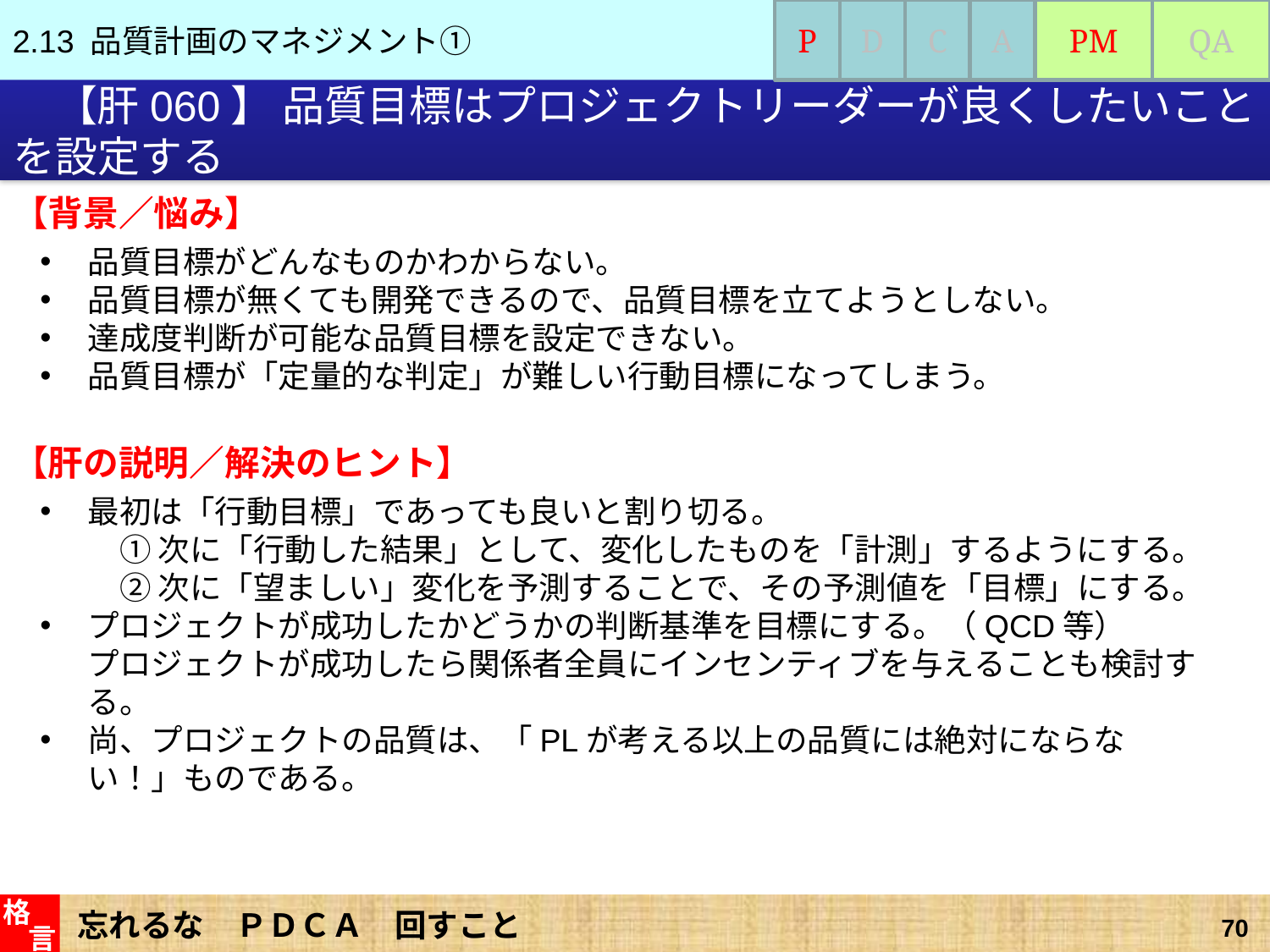

2.13 品質計画のマネジメント①
P
D
C
A
PM
QA
# 【肝060】 品質目標はプロジェクトリーダーが良くしたいことを設定する
【背景／悩み】
品質目標がどんなものかわからない。
品質目標が無くても開発できるので、品質目標を立てようとしない。
達成度判断が可能な品質目標を設定できない。
品質目標が「定量的な判定」が難しい行動目標になってしまう。
【肝の説明／解決のヒント】
最初は「行動目標」であっても良いと割り切る。
　① 次に「行動した結果」として、変化したものを「計測」するようにする。
　② 次に「望ましい」変化を予測することで、その予測値を「目標」にする。
プロジェクトが成功したかどうかの判断基準を目標にする。（QCD等）
プロジェクトが成功したら関係者全員にインセンティブを与えることも検討する。
尚、プロジェクトの品質は、「PLが考える以上の品質には絶対にならない！」ものである。
忘れるな　ＰＤＣＡ　回すこと
格
言
70